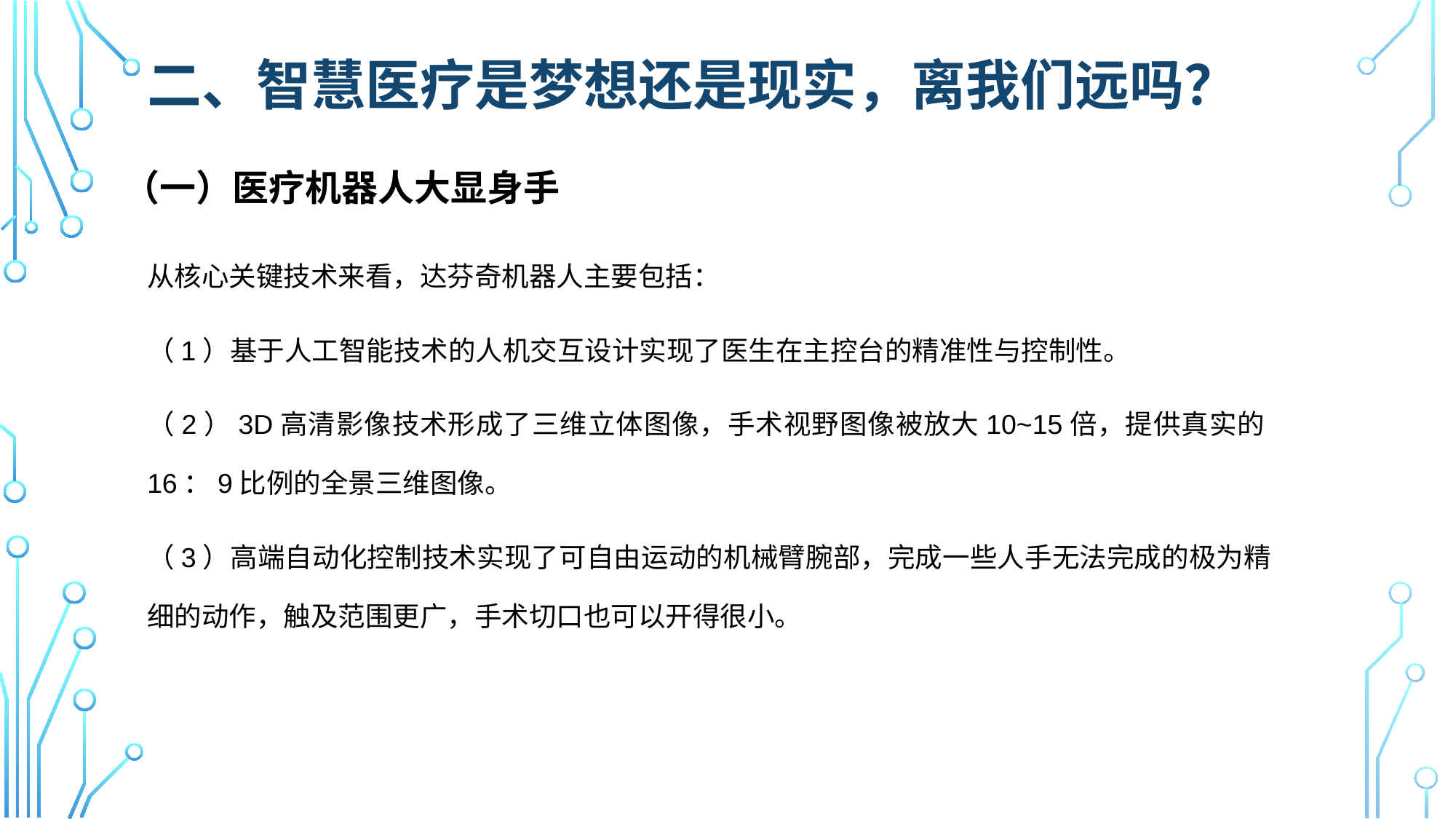

# 二、智慧医疗是梦想还是现实，离我们远吗？
（一）医疗机器人大显身手
从核心关键技术来看，达芬奇机器人主要包括：
（1）基于人工智能技术的人机交互设计实现了医生在主控台的精准性与控制性。
（2）3D高清影像技术形成了三维立体图像，手术视野图像被放大10~15倍，提供真实的16：9比例的全景三维图像。
（3）高端自动化控制技术实现了可自由运动的机械臂腕部，完成一些人手无法完成的极为精细的动作，触及范围更广，手术切口也可以开得很小。